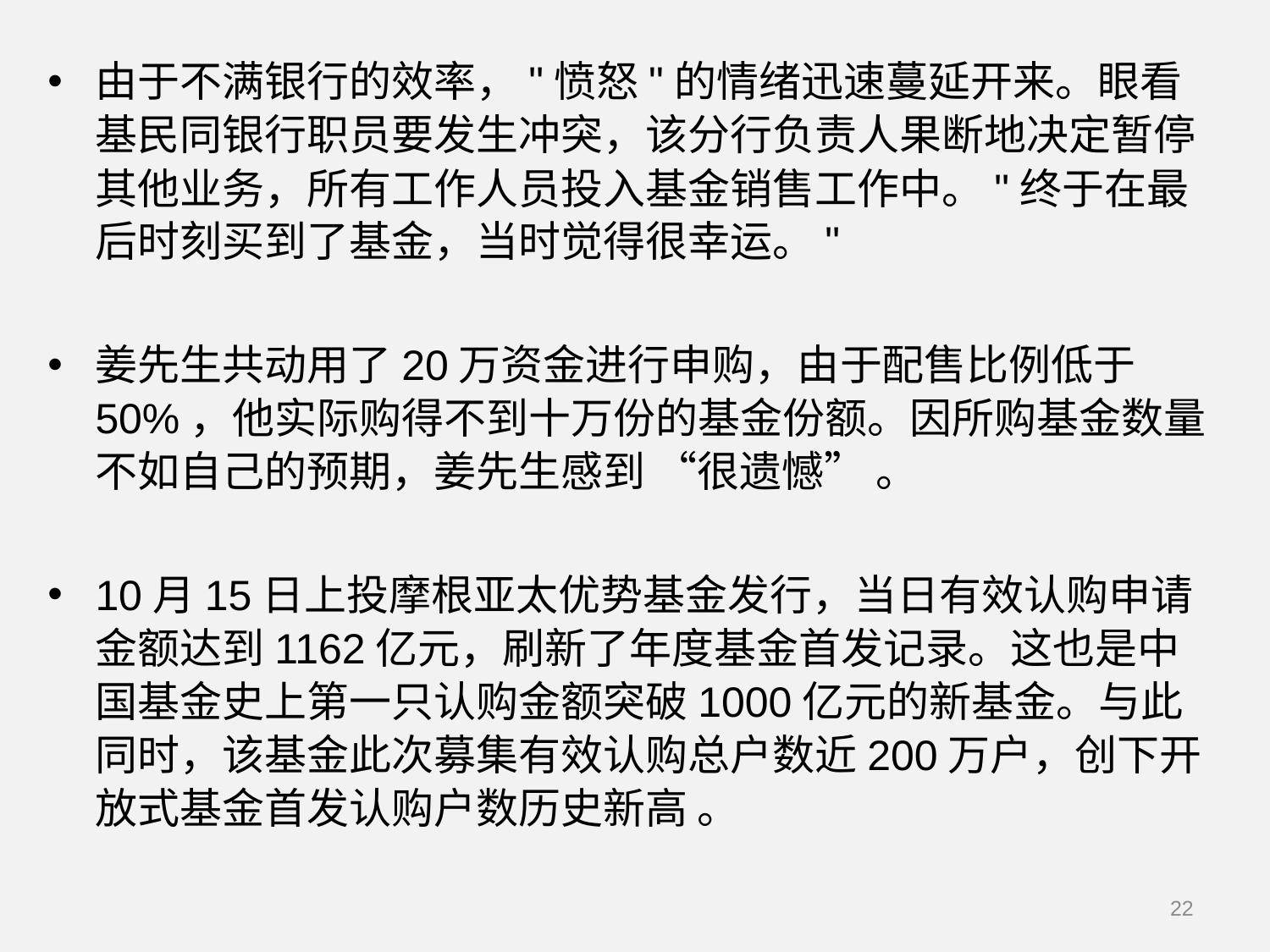

#
由于不满银行的效率，"愤怒"的情绪迅速蔓延开来。眼看基民同银行职员要发生冲突，该分行负责人果断地决定暂停其他业务，所有工作人员投入基金销售工作中。"终于在最后时刻买到了基金，当时觉得很幸运。"

姜先生共动用了20万资金进行申购，由于配售比例低于50%，他实际购得不到十万份的基金份额。因所购基金数量不如自己的预期，姜先生感到 “很遗憾” 。

10月15日上投摩根亚太优势基金发行，当日有效认购申请金额达到1162亿元，刷新了年度基金首发记录。这也是中国基金史上第一只认购金额突破1000亿元的新基金。与此同时，该基金此次募集有效认购总户数近200万户，创下开放式基金首发认购户数历史新高 。
22